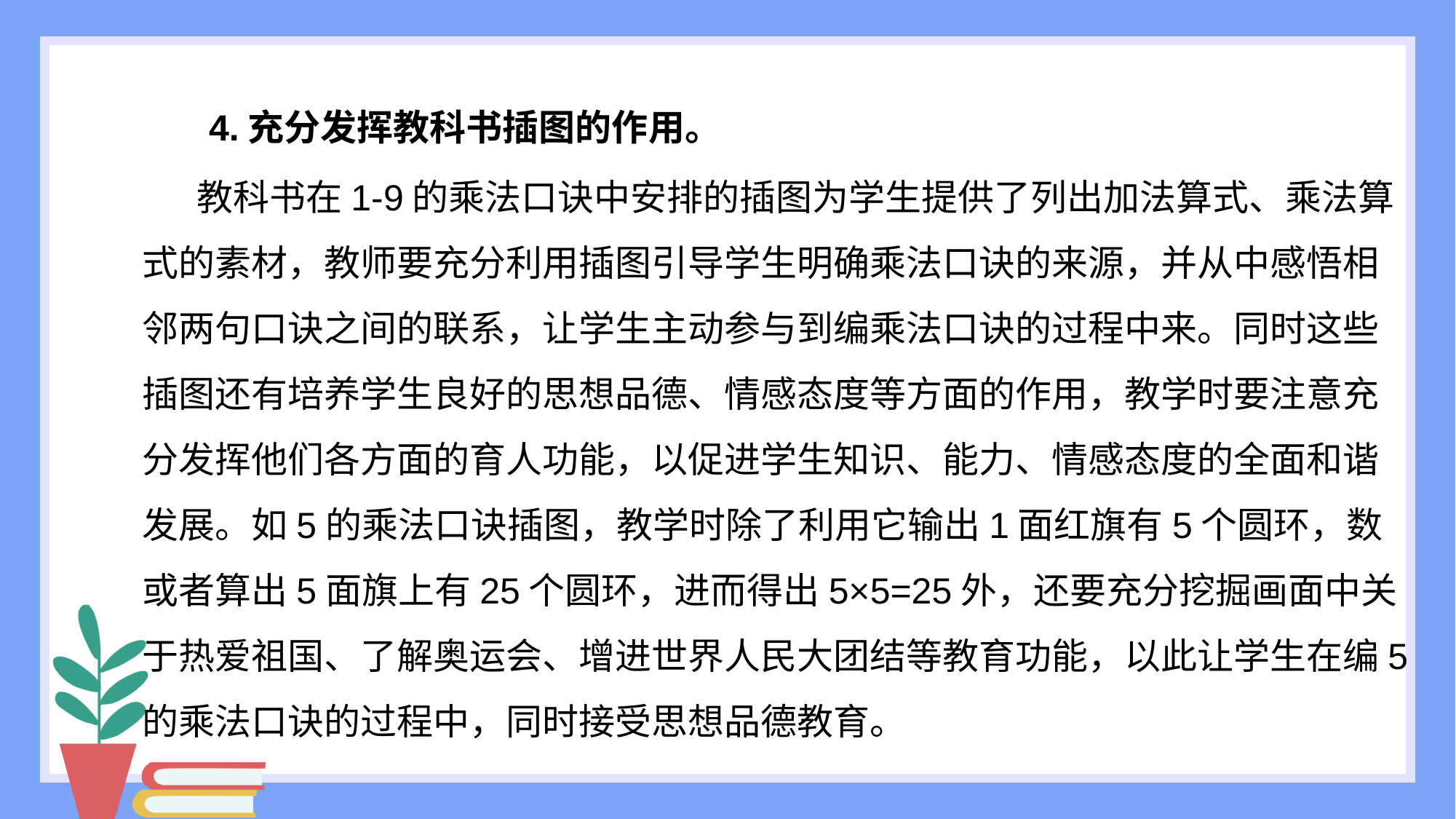

4.充分发挥教科书插图的作用。
教科书在1-9的乘法口诀中安排的插图为学生提供了列出加法算式、乘法算式的素材，教师要充分利用插图引导学生明确乘法口诀的来源，并从中感悟相邻两句口诀之间的联系，让学生主动参与到编乘法口诀的过程中来。同时这些插图还有培养学生良好的思想品德、情感态度等方面的作用，教学时要注意充分发挥他们各方面的育人功能，以促进学生知识、能力、情感态度的全面和谐发展。如5的乘法口诀插图，教学时除了利用它输出1面红旗有5个圆环，数或者算出5面旗上有25个圆环，进而得出5×5=25外，还要充分挖掘画面中关于热爱祖国、了解奥运会、增进世界人民大团结等教育功能，以此让学生在编5的乘法口诀的过程中，同时接受思想品德教育。